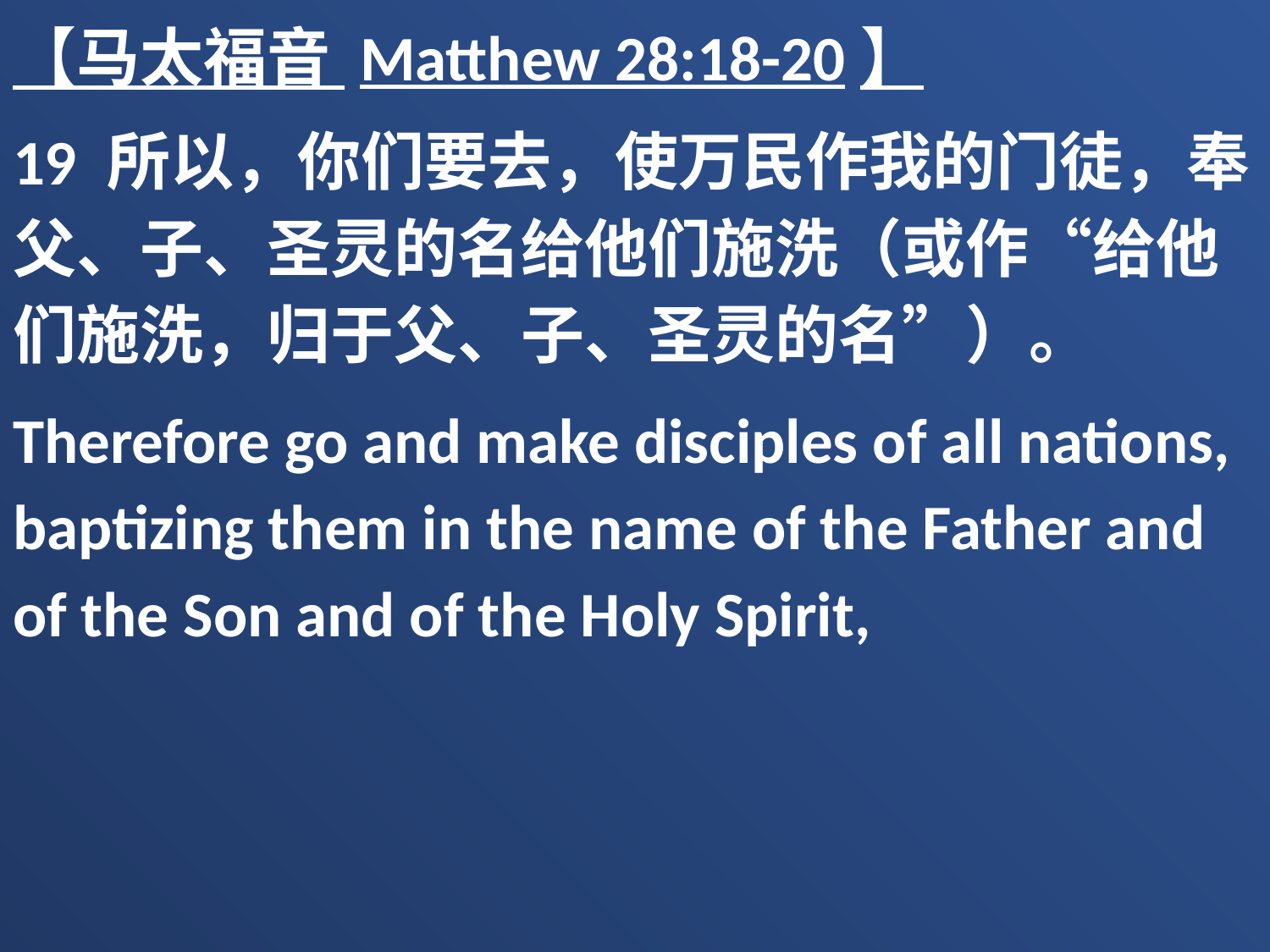

【马太福音 Matthew 28:18-20】
19 所以，你们要去，使万民作我的门徒，奉父、子、圣灵的名给他们施洗（或作“给他们施洗，归于父、子、圣灵的名”）。
Therefore go and make disciples of all nations, baptizing them in the name of the Father and of the Son and of the Holy Spirit,